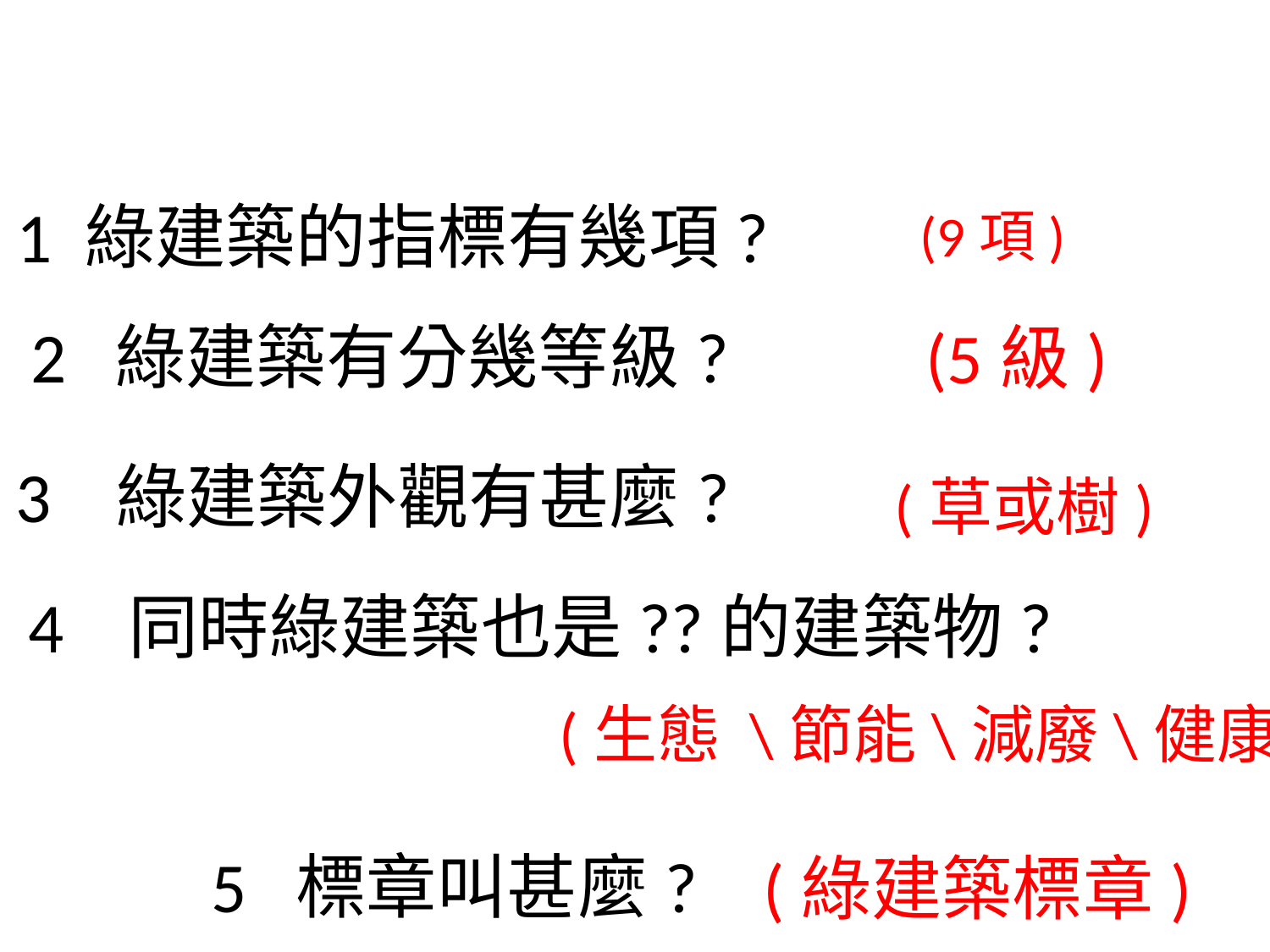

1 綠建築的指標有幾項?
(9項)
# (5級)
 2  綠建築有分幾等級?
 3   綠建築外觀有甚麼?
(草或樹)
 4   同時綠建築也是??的建築物?
(生態 \節能\減廢\健康)
 5  標章叫甚麼?
(綠建築標章)